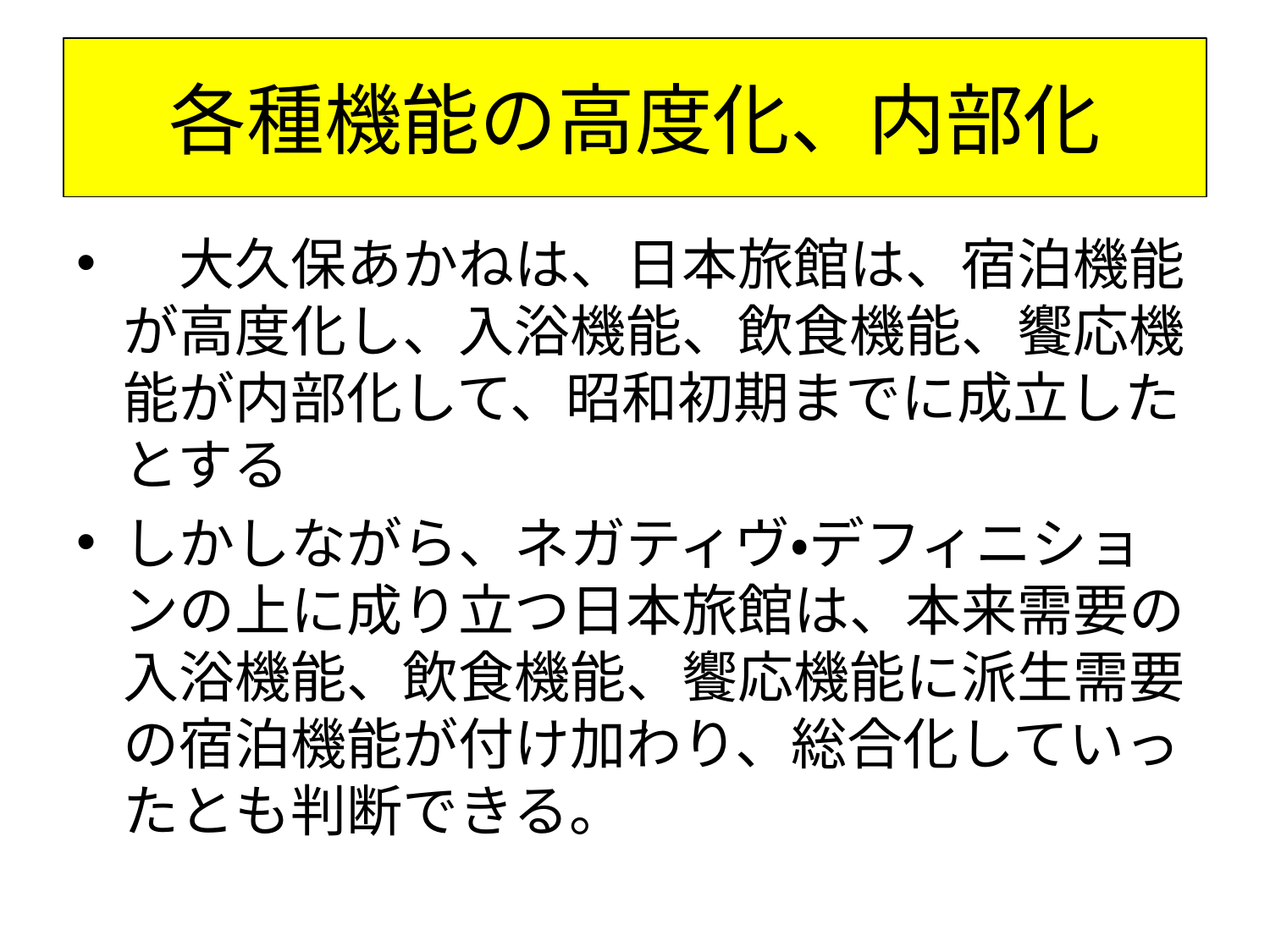

# 各種機能の高度化、内部化
　大久保あかねは、日本旅館は、宿泊機能が高度化し、入浴機能、飲食機能、饗応機能が内部化して、昭和初期までに成立したとする
しかしながら、ネガティヴ・デフィニションの上に成り立つ日本旅館は、本来需要の入浴機能、飲食機能、饗応機能に派生需要の宿泊機能が付け加わり、総合化していったとも判断できる。